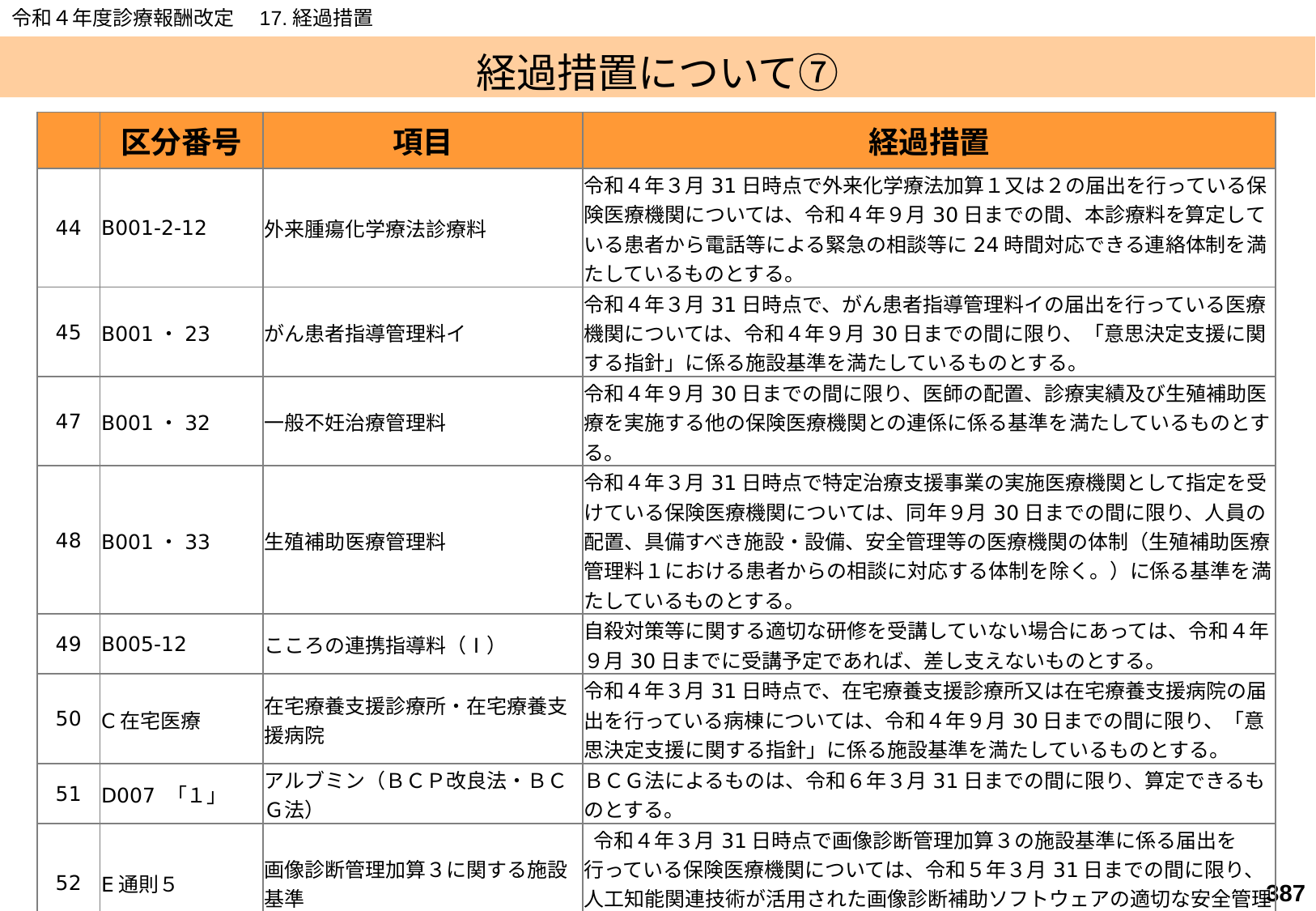

令和４年度診療報酬改定　17.経過措置
# 経過措置について⑦
|  | 区分番号 | 項目 | 経過措置 |
| --- | --- | --- | --- |
| 44 | B001-2-12 | 外来腫瘍化学療法診療料 | 令和４年３月31日時点で外来化学療法加算１又は２の届出を行っている保険医療機関については、令和４年９月30日までの間、本診療料を算定している患者から電話等による緊急の相談等に24時間対応できる連絡体制を満たしているものとする。 |
| 45 | B001・23 | がん患者指導管理料イ | 令和４年３月31日時点で、がん患者指導管理料イの届出を行っている医療機関については、令和４年９月30日までの間に限り、「意思決定支援に関する指針」に係る施設基準を満たしているものとする。 |
| 47 | B001・32 | 一般不妊治療管理料 | 令和４年９月30日までの間に限り、医師の配置、診療実績及び生殖補助医療を実施する他の保険医療機関との連係に係る基準を満たしているものとする。 |
| 48 | B001・33 | 生殖補助医療管理料 | 令和４年３月31日時点で特定治療支援事業の実施医療機関として指定を受けている保険医療機関については、同年９月30日までの間に限り、人員の配置、具備すべき施設・設備、安全管理等の医療機関の体制（生殖補助医療管理料１における患者からの相談に対応する体制を除く。）に係る基準を満たしているものとする。 |
| 49 | B005-12 | こころの連携指導料（Ⅰ） | 自殺対策等に関する適切な研修を受講していない場合にあっては、令和４年９月30日までに受講予定であれば、差し支えないものとする。 |
| 50 | C在宅医療 | 在宅療養支援診療所・在宅療養支援病院 | 令和４年３月31日時点で、在宅療養支援診療所又は在宅療養支援病院の届出を行っている病棟については、令和４年９月30日までの間に限り、「意思決定支援に関する指針」に係る施設基準を満たしているものとする。 |
| 51 | D007 「１」 | アルブミン（ＢＣＰ改良法・ＢＣＧ法） | ＢＣＧ法によるものは、令和６年３月31日までの間に限り、算定できるものとする。 |
| 52 | E通則５ | 画像診断管理加算３に関する施設基準 | 令和４年３月31日時点で画像診断管理加算３の施設基準に係る届出を行っている保険医療機関については、令和５年３月31日までの間に限り、人工知能関連技術が活用された画像診断補助ソフトウェアの適切な安全管理に係る要件を満たしているものとする。 |